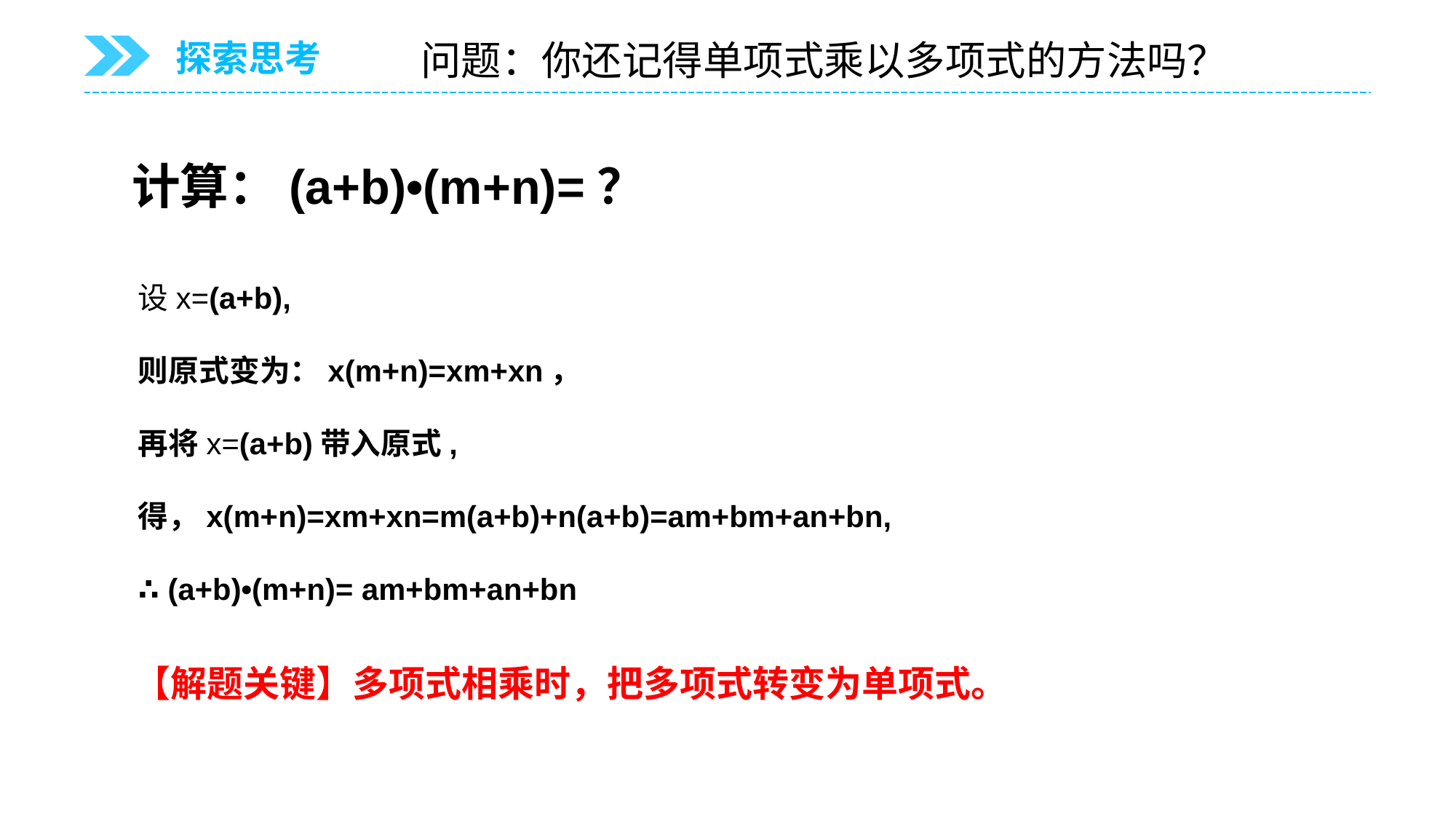

探索思考
问题：你还记得单项式乘以多项式的方法吗？
计算：(a+b)•(m+n)=？
设x=(a+b),
则原式变为：x(m+n)=xm+xn，
再将x=(a+b)带入原式,
得，x(m+n)=xm+xn=m(a+b)+n(a+b)=am+bm+an+bn,
∴ (a+b)•(m+n)= am+bm+an+bn
【解题关键】多项式相乘时，把多项式转变为单项式。